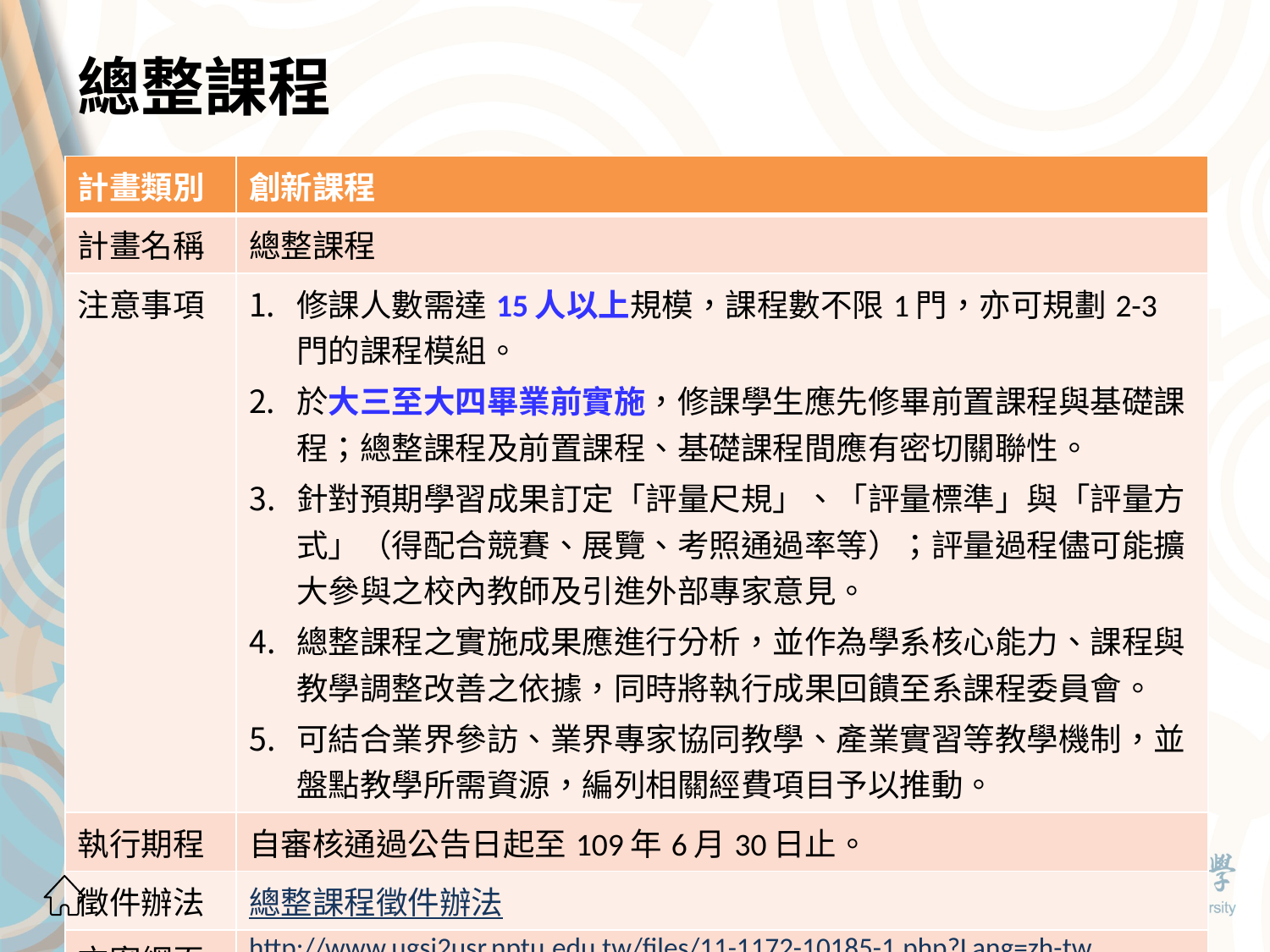

# 總整課程
| 計畫類別 | 創新課程 |
| --- | --- |
| 計畫名稱 | 總整課程 |
| 注意事項 | 修課人數需達15人以上規模，課程數不限1門，亦可規劃2-3門的課程模組。 於大三至大四畢業前實施，修課學生應先修畢前置課程與基礎課程；總整課程及前置課程、基礎課程間應有密切關聯性。 針對預期學習成果訂定「評量尺規」、「評量標準」與「評量方式」（得配合競賽、展覽、考照通過率等）；評量過程儘可能擴大參與之校內教師及引進外部專家意見。 總整課程之實施成果應進行分析，並作為學系核心能力、課程與教學調整改善之依據，同時將執行成果回饋至系課程委員會。 可結合業界參訪、業界專家協同教學、產業實習等教學機制，並盤點教學所需資源，編列相關經費項目予以推動。 |
| 執行期程 | 自審核通過公告日起至109年6月30日止。 |
| 徵件辦法 | 總整課程徵件辦法 |
| 方案網頁 | http://www.ugsi2usr.nptu.edu.tw/files/11-1172-10185-1.php?Lang=zh-tw |

24